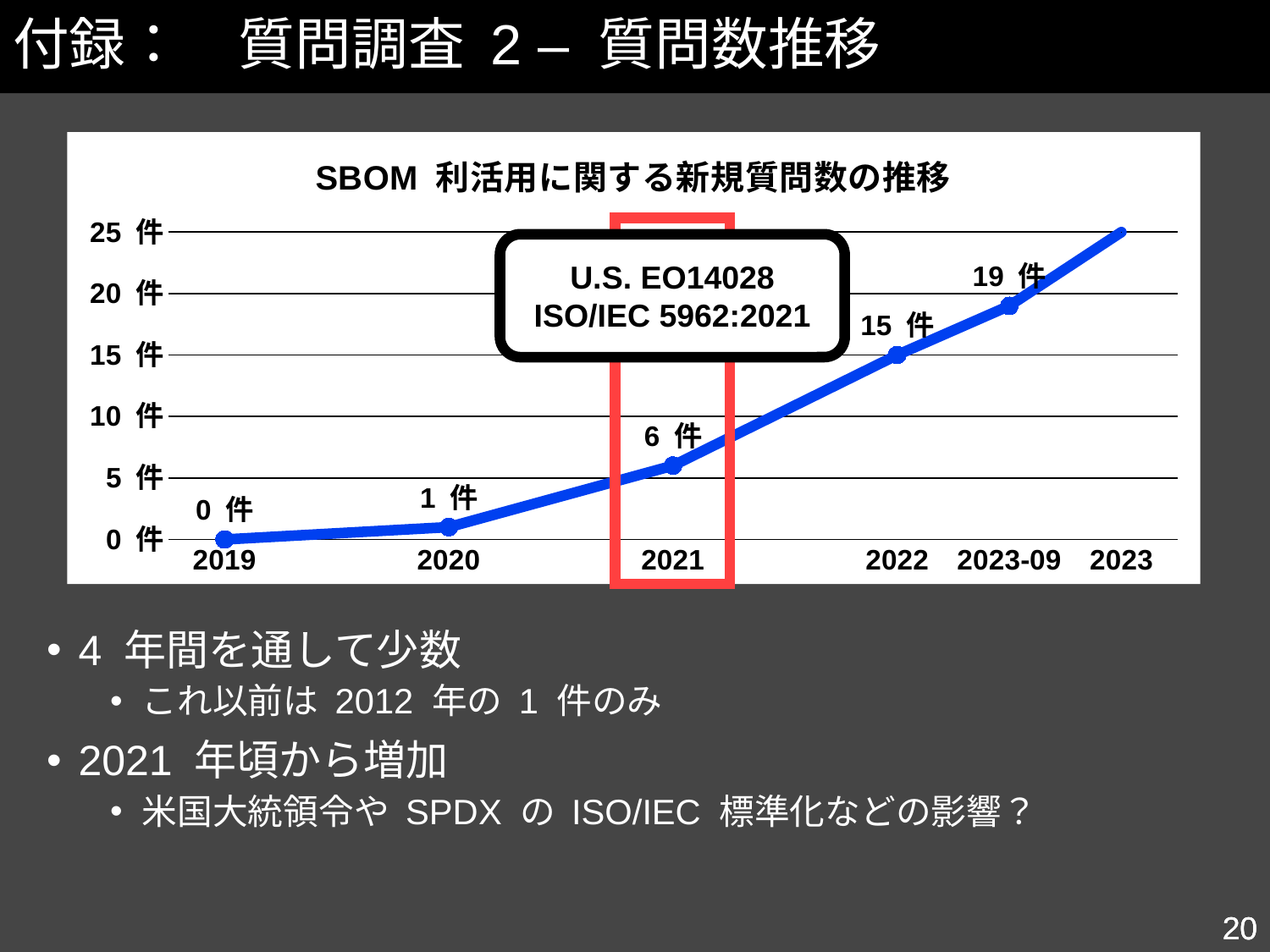

# 付録：　質問調査 2 – 質問数推移

### Chart: SBOM 利活用に関する新規質問数の推移

| Category |  |
|---|---|
| 2019 | 0.0 |
|  | None |
| 2020 | 1.0 |
|  | None |
| 2021 | 6.0 |
|  | None |
| 2022 | 15.0 |
| 2023-09 | 19.0 |
| 2023 | 25.0 |
U.S. EO14028
ISO/IEC 5962:2021
4 年間を通して少数
これ以前は 2012 年の 1 件のみ
2021 年頃から増加
米国大統領令や SPDX の ISO/IEC 標準化などの影響？